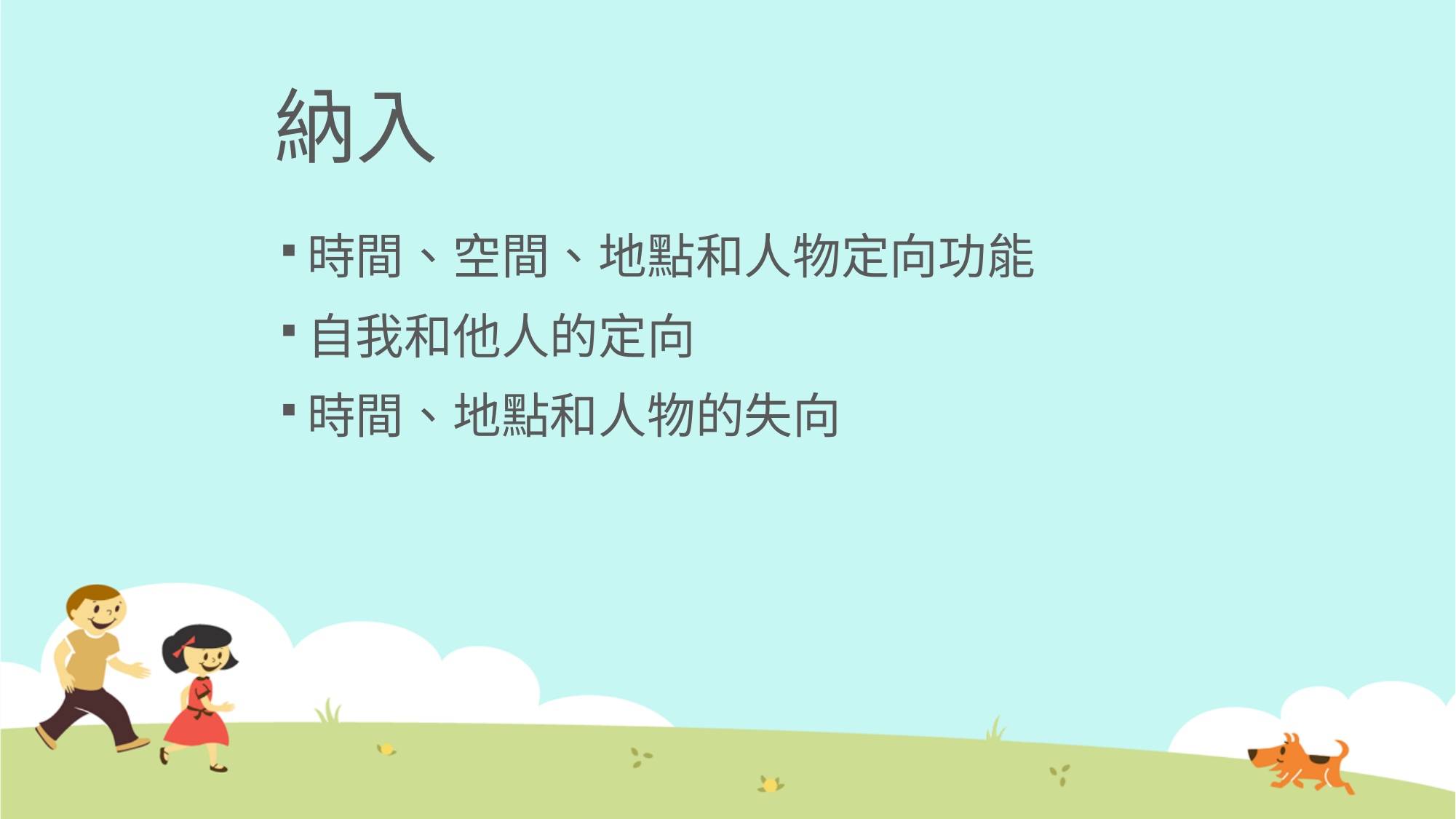

# 納入
時間、空間、地點和人物定向功能
自我和他人的定向
時間、地點和人物的失向